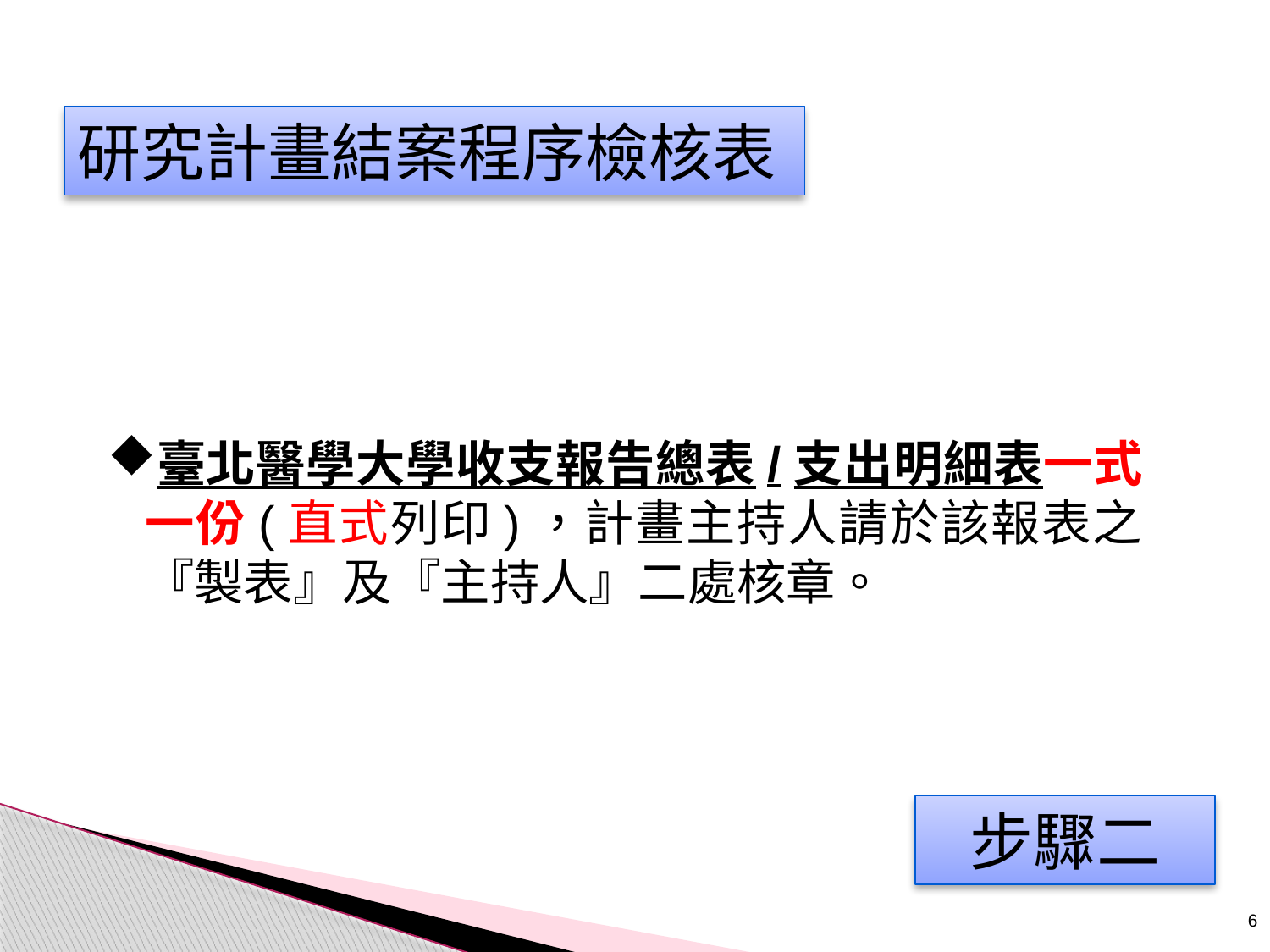

研究計畫結案程序檢核表
臺北醫學大學收支報告總表/支出明細表一式一份(直式列印)，計畫主持人請於該報表之『製表』及『主持人』二處核章。

步驟二
6